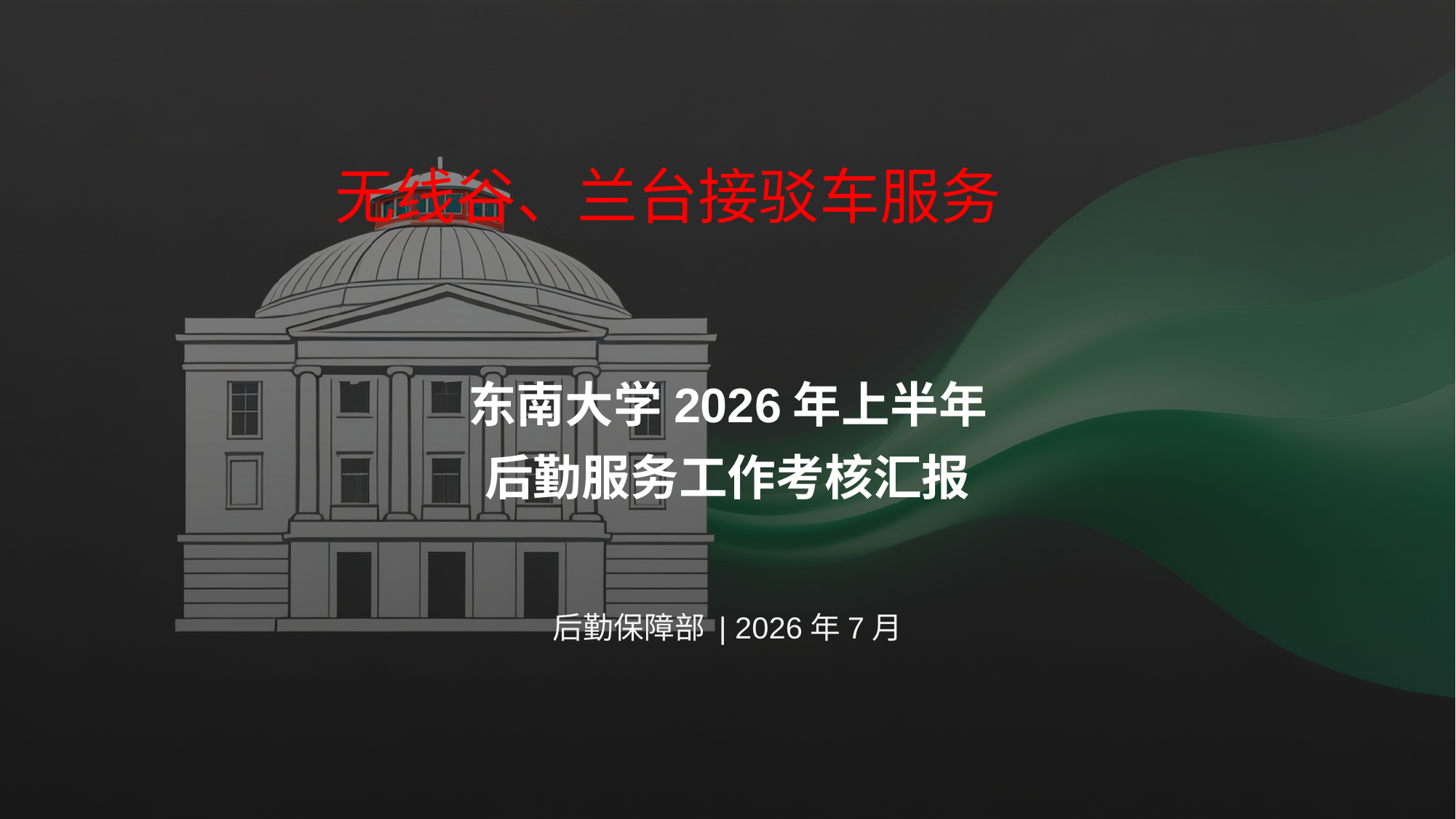

无线谷、兰台接驳车服务
东南大学2026年上半年
后勤服务工作考核汇报
后勤保障部 | 2026年7月